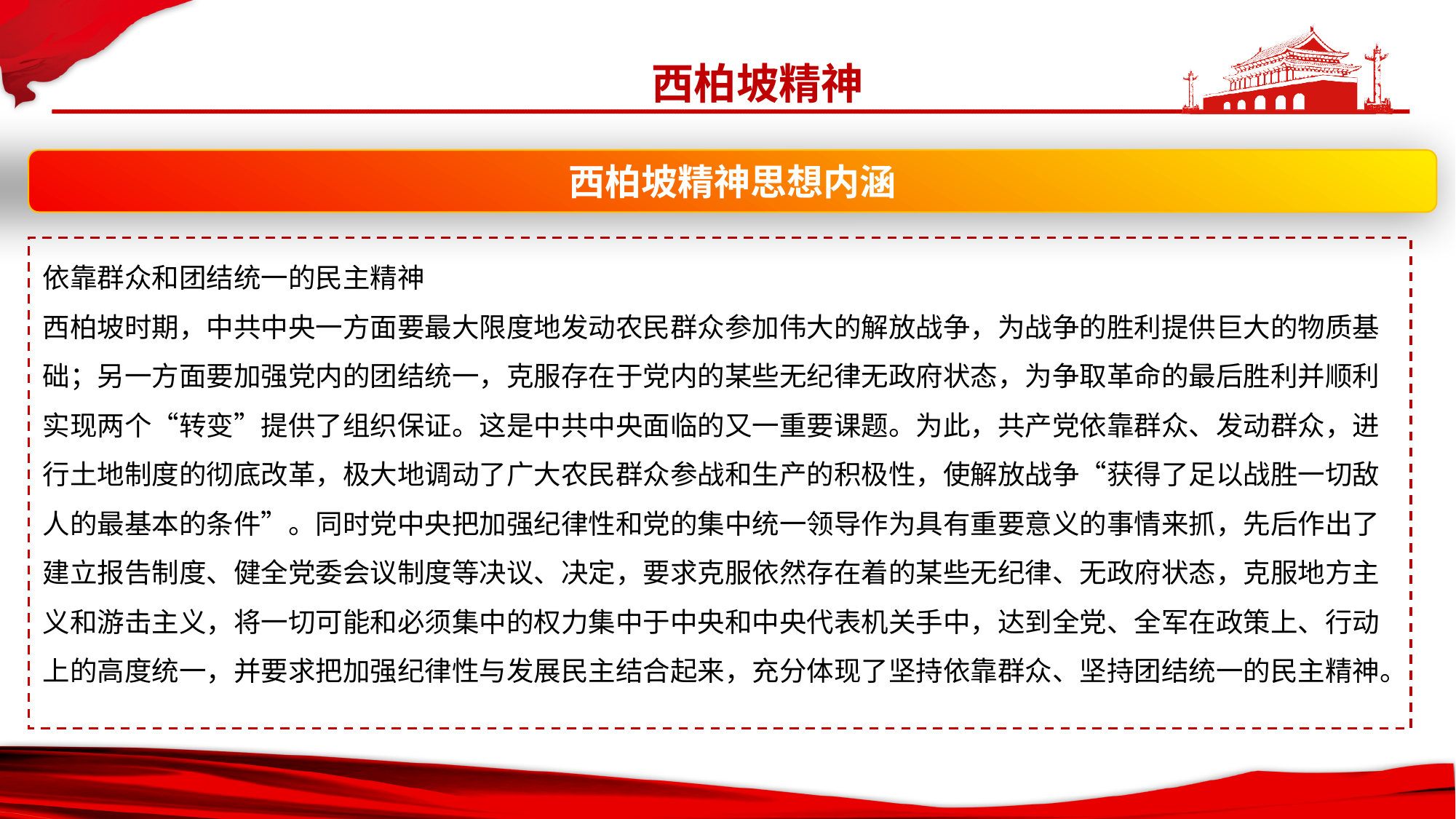

西柏坡精神
西柏坡精神思想内涵

依靠群众和团结统一的民主精神
西柏坡时期，中共中央一方面要最大限度地发动农民群众参加伟大的解放战争，为战争的胜利提供巨大的物质基础；另一方面要加强党内的团结统一，克服存在于党内的某些无纪律无政府状态，为争取革命的最后胜利并顺利实现两个“转变”提供了组织保证。这是中共中央面临的又一重要课题。为此，共产党依靠群众、发动群众，进行土地制度的彻底改革，极大地调动了广大农民群众参战和生产的积极性，使解放战争“获得了足以战胜一切敌人的最基本的条件”。同时党中央把加强纪律性和党的集中统一领导作为具有重要意义的事情来抓，先后作出了建立报告制度、健全党委会议制度等决议、决定，要求克服依然存在着的某些无纪律、无政府状态，克服地方主义和游击主义，将一切可能和必须集中的权力集中于中央和中央代表机关手中，达到全党、全军在政策上、行动上的高度统一，并要求把加强纪律性与发展民主结合起来，充分体现了坚持依靠群众、坚持团结统一的民主精神。